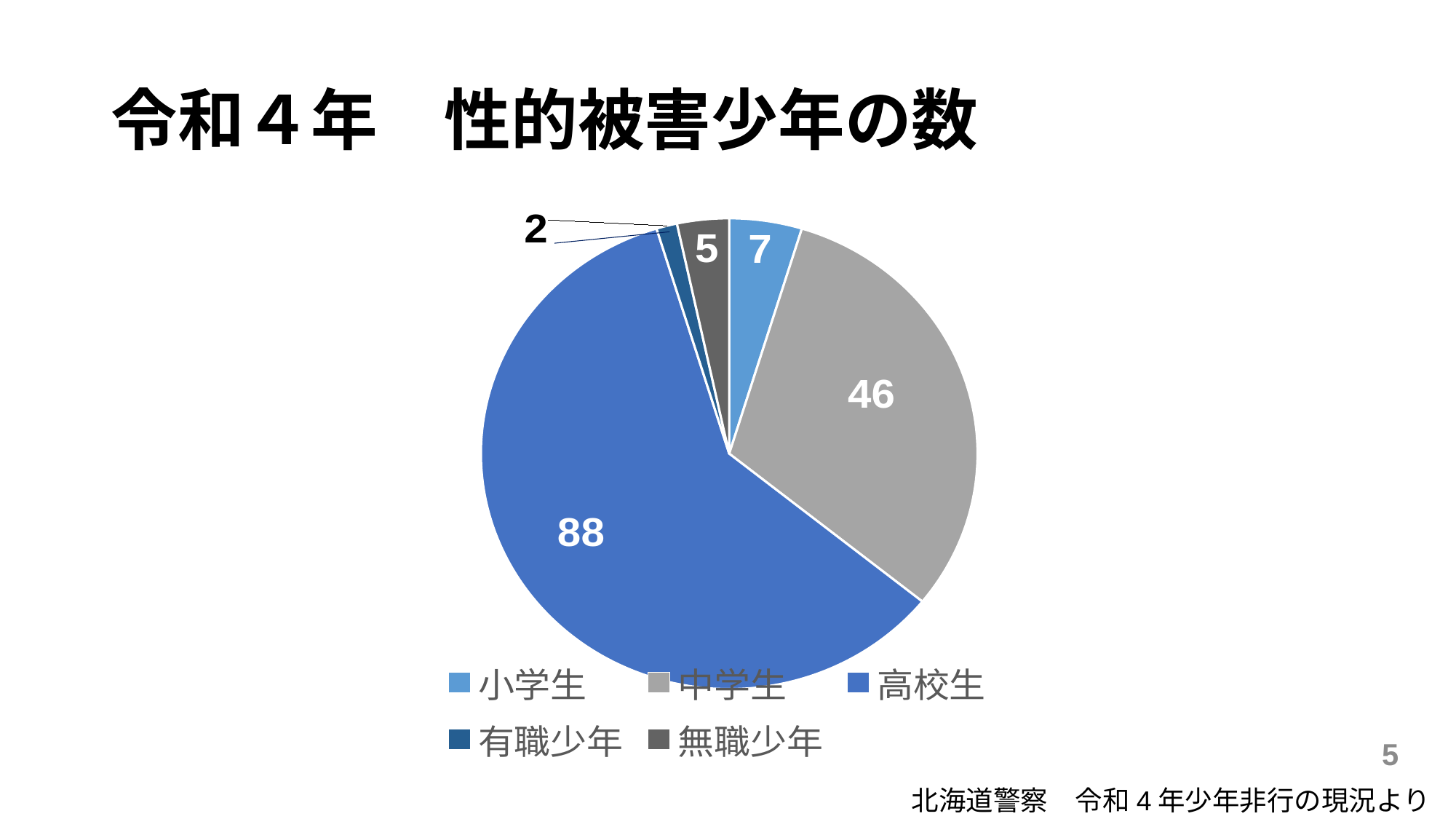

# 令和４年　性的被害少年の数

### Chart

| Category |  |
|---|---|
| 小学生 | 7.0 |
| 中学生 | 46.0 |
| 高校生 | 88.0 |
| 有職少年 | 2.0 |
| 無職少年 | 5.0 |
5
北海道警察　令和4年少年非行の現況より